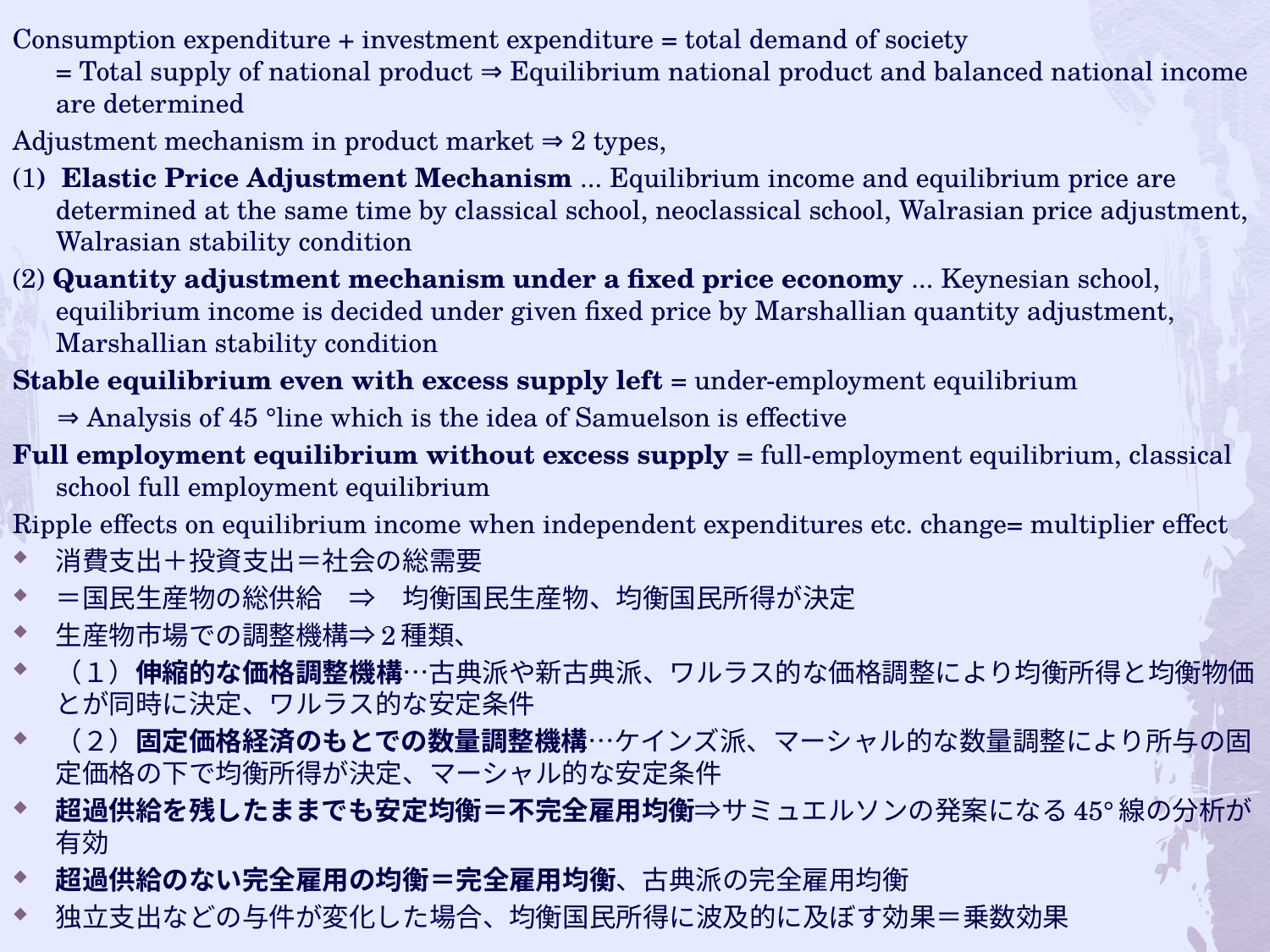

Consumption expenditure + investment expenditure = total demand of society
= Total supply of national product ⇒ Equilibrium national product and balanced national income are determined
Adjustment mechanism in product market ⇒ 2 types,
(1)  Elastic Price Adjustment Mechanism ... Equilibrium income and equilibrium price are determined at the same time by classical school, neoclassical school, Walrasian price adjustment, Walrasian stability condition
(2) Quantity adjustment mechanism under a fixed price economy ... Keynesian school, equilibrium income is decided under given fixed price by Marshallian quantity adjustment, Marshallian stability condition
Stable equilibrium even with excess supply left = under-employment equilibrium
      ⇒ Analysis of 45 °line which is the idea of Samuelson is effective
Full employment equilibrium without excess supply = full-employment equilibrium, classical school full employment equilibrium
Ripple effects on equilibrium income when independent expenditures etc. change= multiplier effect
消費支出＋投資支出＝社会の総需要
＝国民生産物の総供給　⇒　均衡国民生産物、均衡国民所得が決定
生産物市場での調整機構⇒2種類、
（１）伸縮的な価格調整機構…古典派や新古典派、ワルラス的な価格調整により均衡所得と均衡物価とが同時に決定、ワルラス的な安定条件
（２）固定価格経済のもとでの数量調整機構…ケインズ派、マーシャル的な数量調整により所与の固定価格の下で均衡所得が決定、マーシャル的な安定条件
超過供給を残したままでも安定均衡＝不完全雇用均衡⇒サミュエルソンの発案になる45°線の分析が有効
超過供給のない完全雇用の均衡＝完全雇用均衡、古典派の完全雇用均衡
独立支出などの与件が変化した場合、均衡国民所得に波及的に及ぼす効果＝乗数効果

#